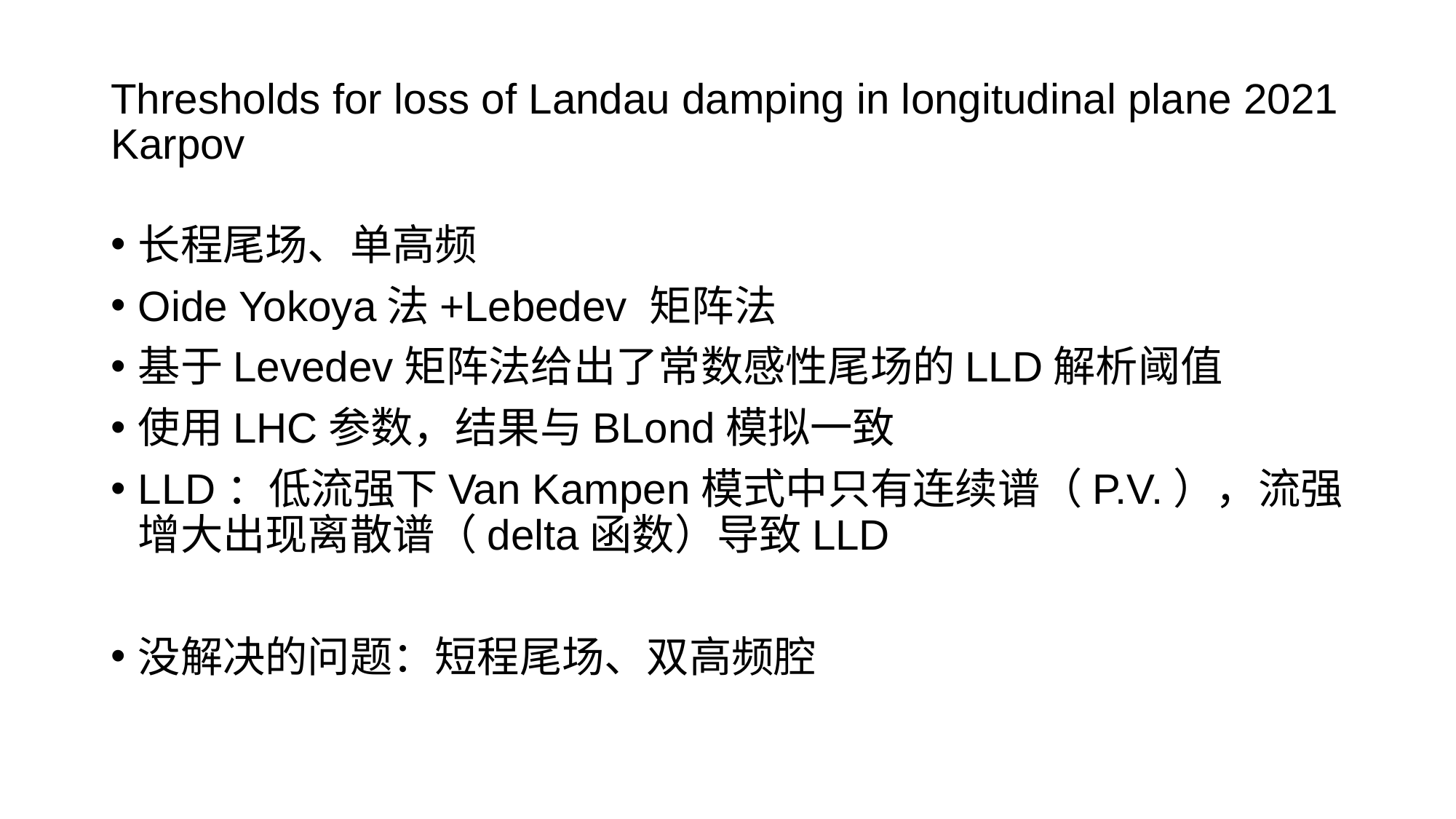

# Thresholds for loss of Landau damping in longitudinal plane 2021 Karpov
长程尾场、单高频
Oide Yokoya法+Lebedev 矩阵法
基于Levedev矩阵法给出了常数感性尾场的LLD解析阈值
使用LHC参数，结果与BLond模拟一致
LLD：低流强下Van Kampen模式中只有连续谱（P.V.），流强增大出现离散谱（delta函数）导致LLD

没解决的问题：短程尾场、双高频腔